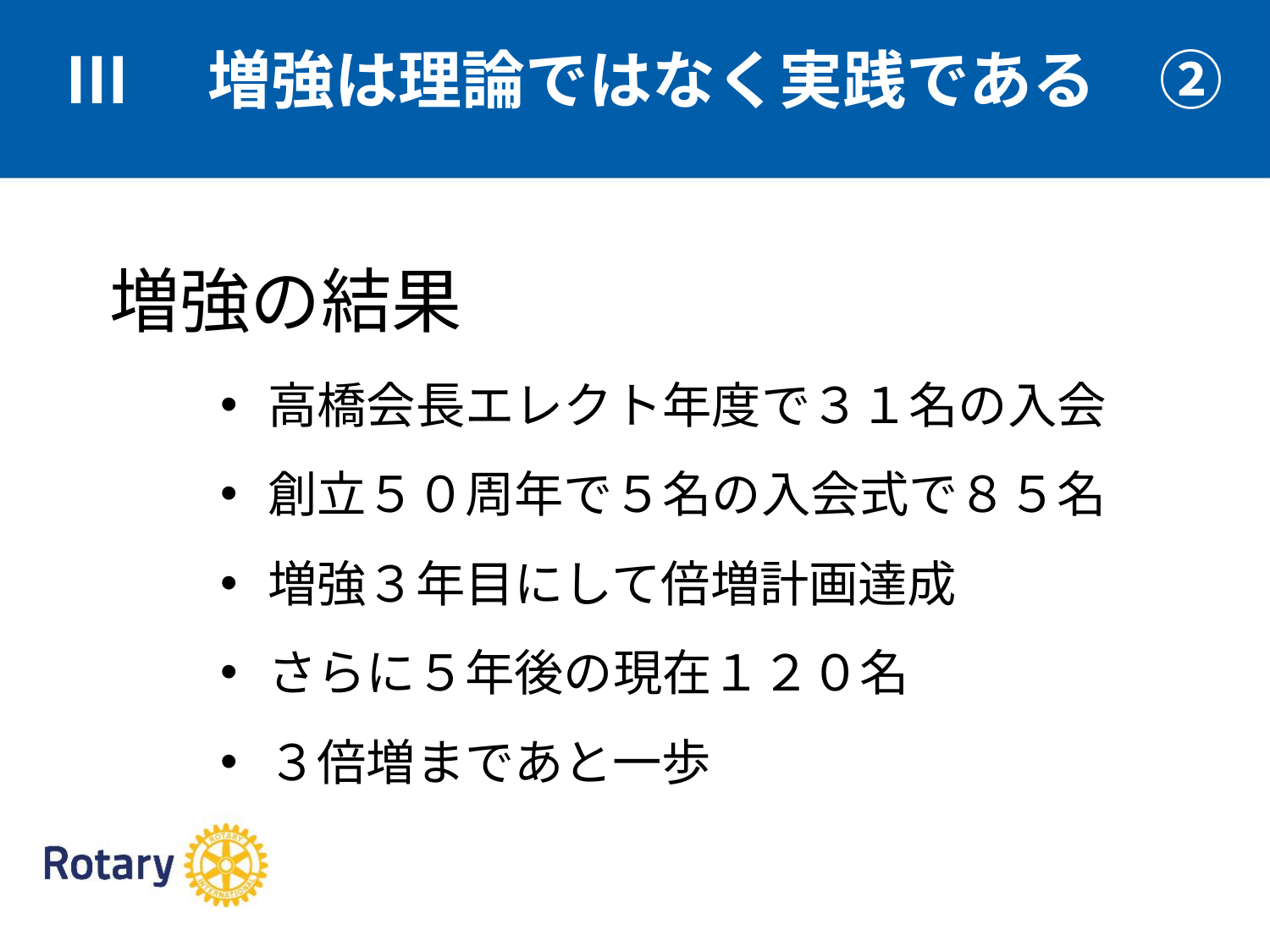

Ⅲ　増強は理論ではなく実践である　②
増強の結果
高橋会長エレクト年度で３１名の入会
創立５０周年で５名の入会式で８５名
増強３年目にして倍増計画達成
さらに５年後の現在１２０名
３倍増まであと一歩